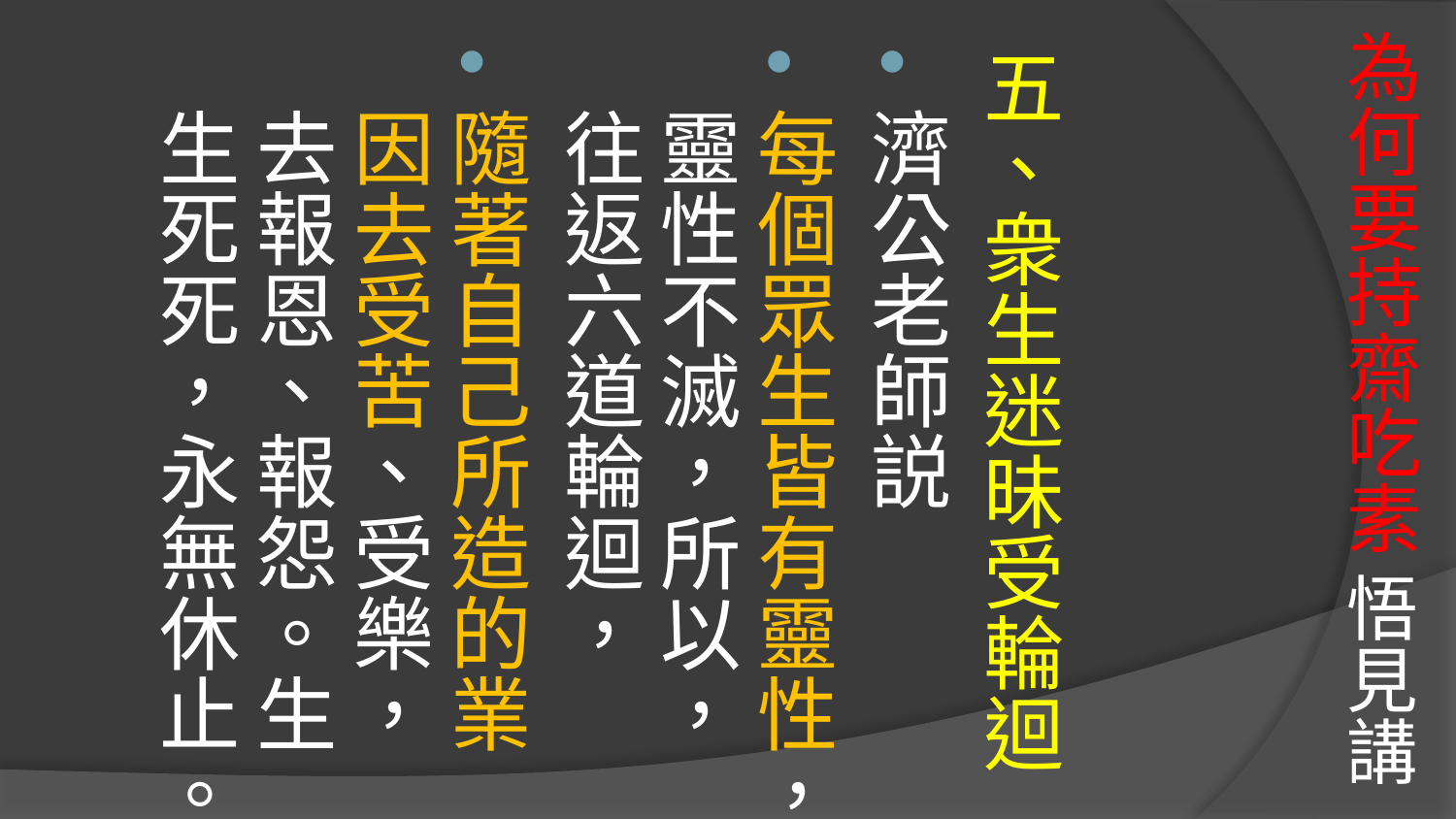

# 為何要持齋吃素 悟見講
五、衆生迷昧受輪迴
濟公老師説
每個眾生皆有靈性，靈性不滅，所以，往返六道輪迴，
隨著自己所造的業因去受苦、受樂，去報恩、報怨。生生死死，永無休止。